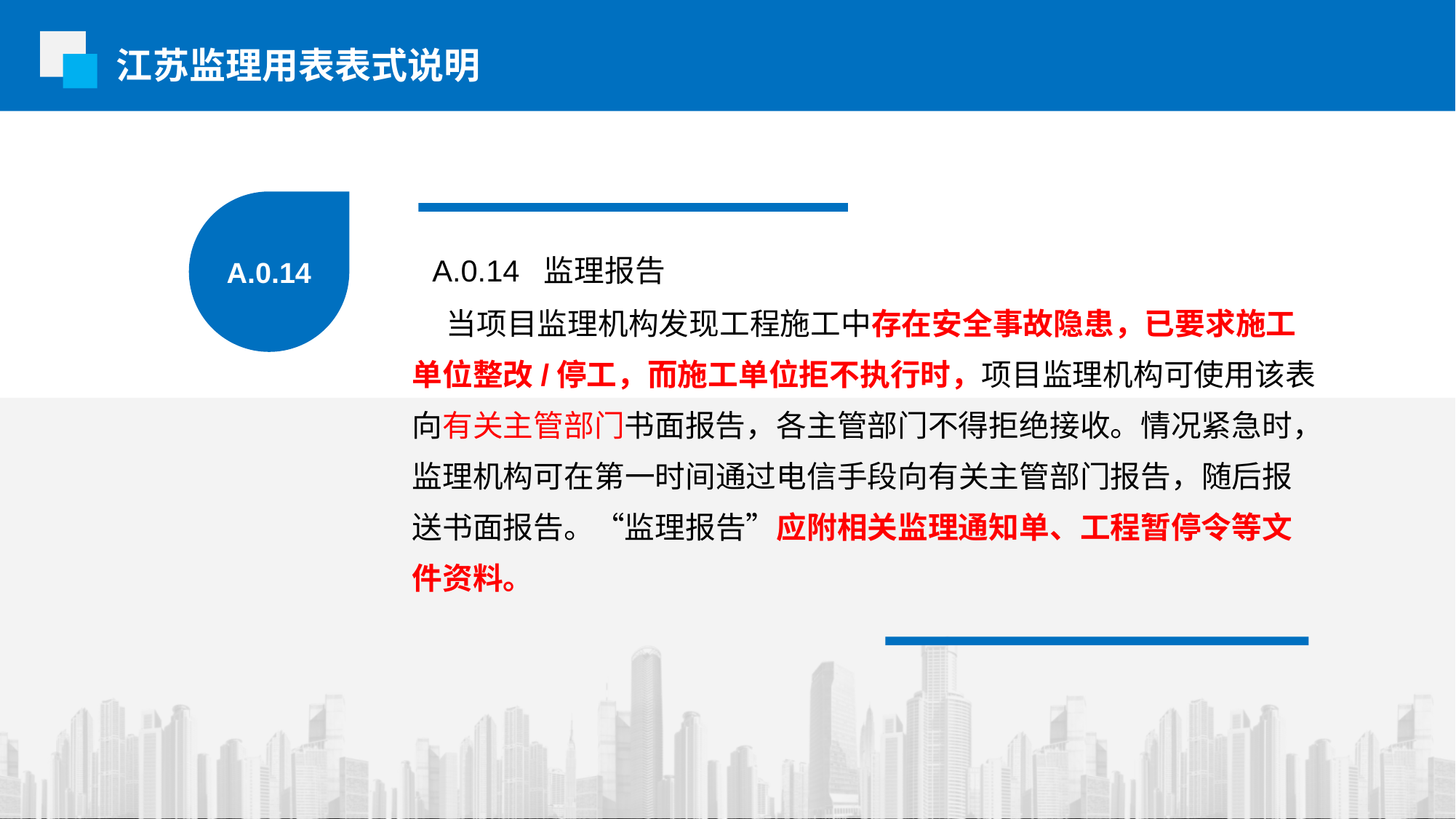

江苏监理用表表式说明

A.0.14

  A.0.14  监理报告
    当项目监理机构发现工程施工中存在安全事故隐患，已要求施工单位整改/停工，而施工单位拒不执行时，项目监理机构可使用该表向有关主管部门书面报告，各主管部门不得拒绝接收。情况紧急时，监理机构可在第一时间通过电信手段向有关主管部门报告，随后报送书面报告。“监理报告”应附相关监理通知单、工程暂停令等文件资料。